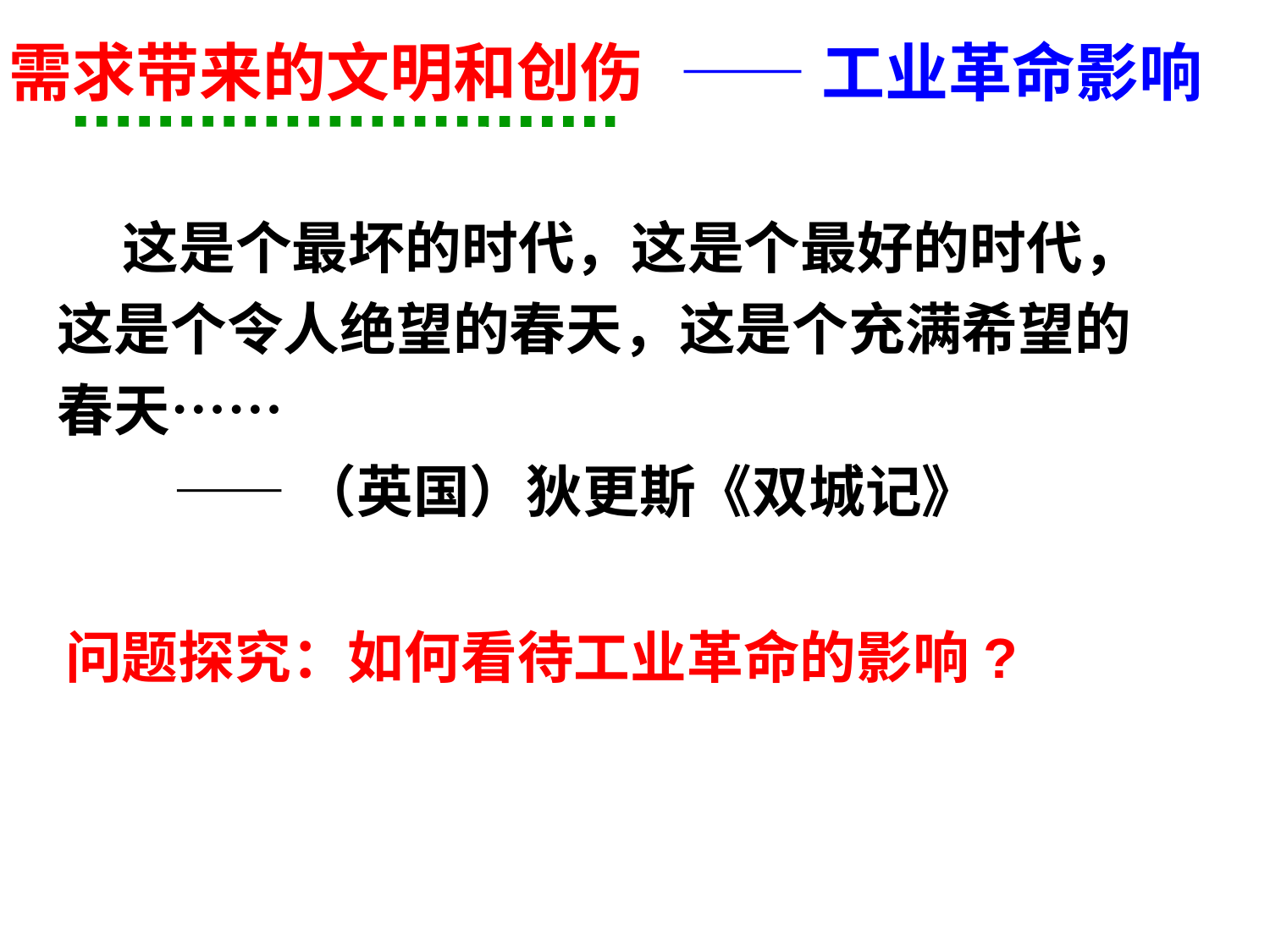

需求带来的文明和创伤
——工业革命影响

    这是个最坏的时代，这是个最好的时代，这是个令人绝望的春天，这是个充满希望的春天……
         ——（英国）狄更斯《双城记》
问题探究：如何看待工业革命的影响?